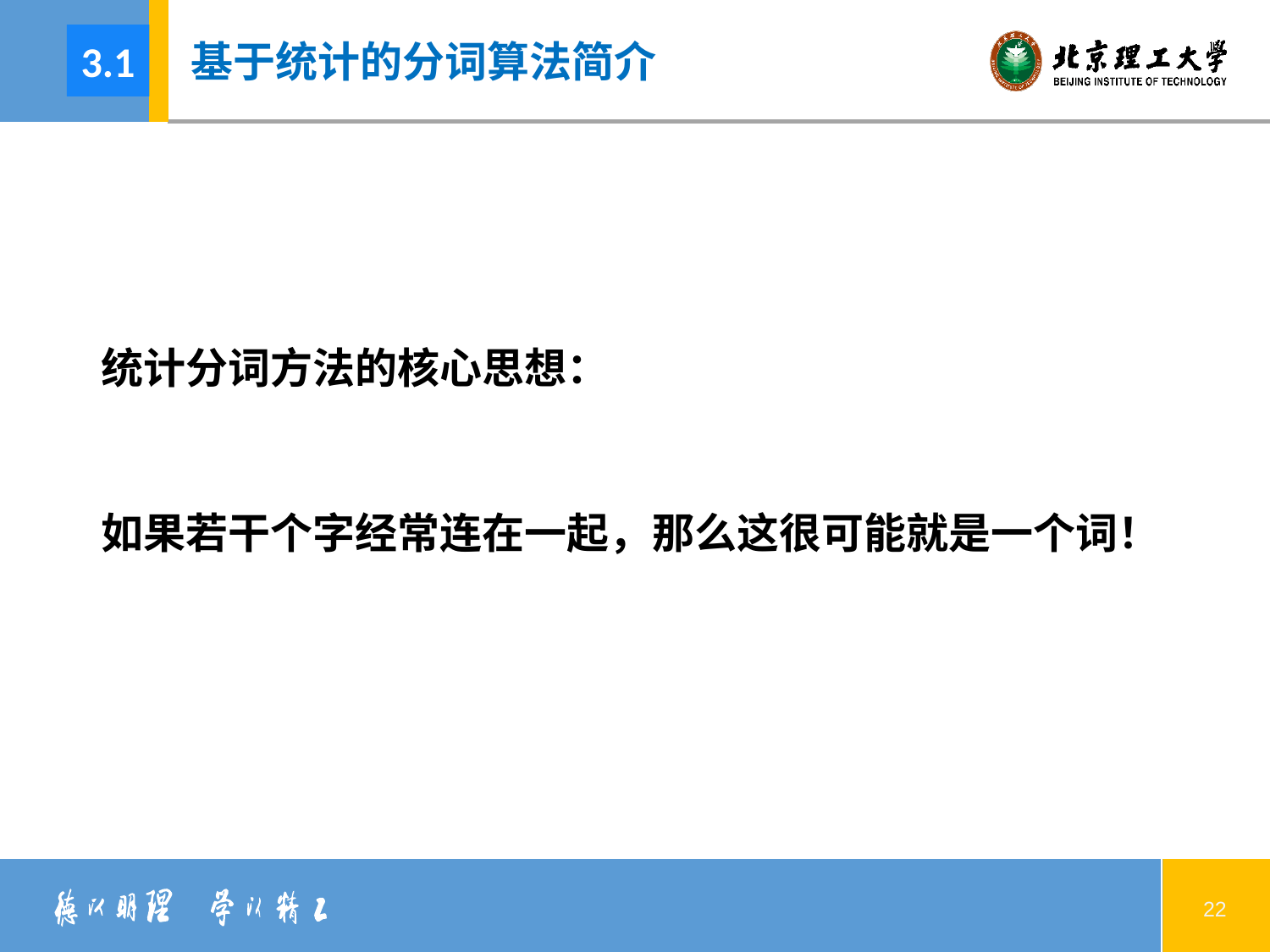

3.1
基于统计的分词算法简介
统计分词方法的核心思想：

如果若干个字经常连在一起，那么这很可能就是一个词！